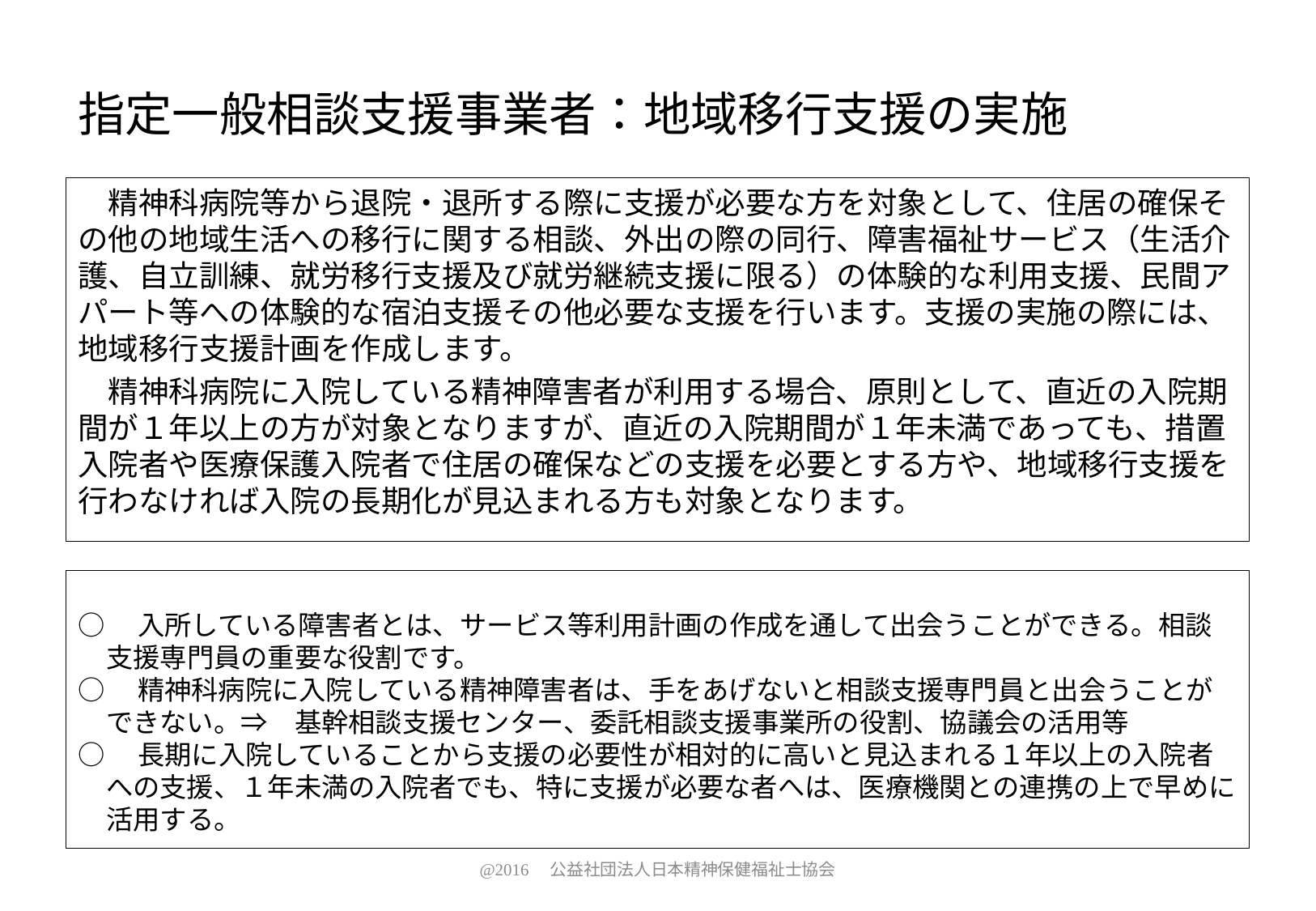

# 指定一般相談支援事業者：地域移行支援の実施
　精神科病院等から退院・退所する際に支援が必要な方を対象として、住居の確保その他の地域生活への移行に関する相談、外出の際の同行、障害福祉サービス（生活介護、自立訓練、就労移行支援及び就労継続支援に限る）の体験的な利用支援、民間アパート等への体験的な宿泊支援その他必要な支援を行います。支援の実施の際には、地域移行支援計画を作成します。
　精神科病院に入院している精神障害者が利用する場合、原則として、直近の入院期間が１年以上の方が対象となりますが、直近の入院期間が１年未満であっても、措置入院者や医療保護入院者で住居の確保などの支援を必要とする方や、地域移行支援を行わなければ入院の長期化が見込まれる方も対象となります。

○　入所している障害者とは、サービス等利用計画の作成を通して出会うことができる。相談支援専門員の重要な役割です。
○　精神科病院に入院している精神障害者は、手をあげないと相談支援専門員と出会うことができない。⇒　基幹相談支援センター、委託相談支援事業所の役割、協議会の活用等
○　長期に入院していることから支援の必要性が相対的に高いと見込まれる１年以上の入院者への支援、１年未満の入院者でも、特に支援が必要な者へは、医療機関との連携の上で早めに活用する。
@2016　公益社団法人日本精神保健福祉士協会